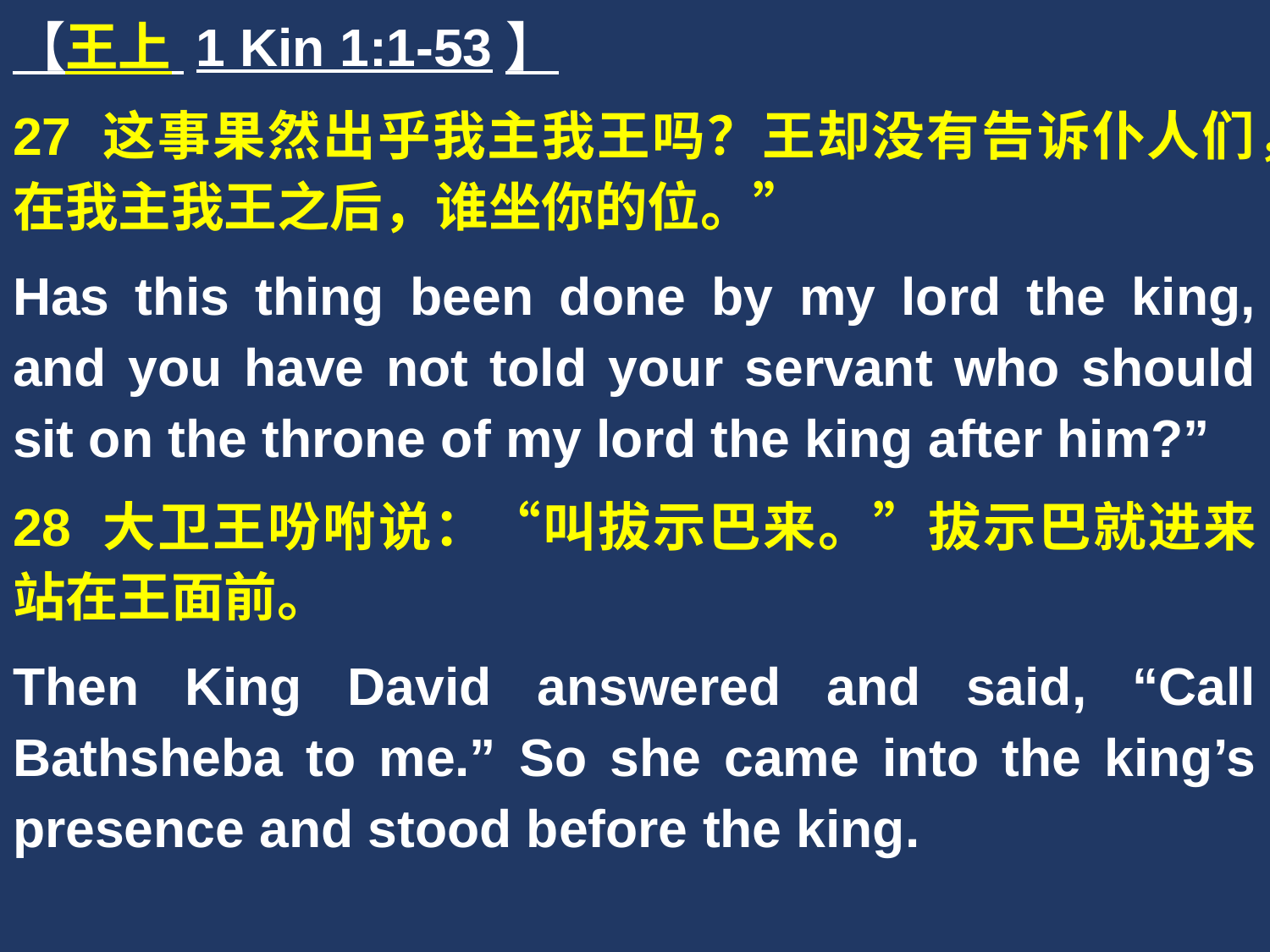

【王上 1 Kin 1:1-53】
27 这事果然出乎我主我王吗？王却没有告诉仆人们，在我主我王之后，谁坐你的位。”
Has this thing been done by my lord the king, and you have not told your servant who should sit on the throne of my lord the king after him?”
28 大卫王吩咐说：“叫拔示巴来。”拔示巴就进来站在王面前。
Then King David answered and said, “Call Bathsheba to me.” So she came into the king’s presence and stood before the king.